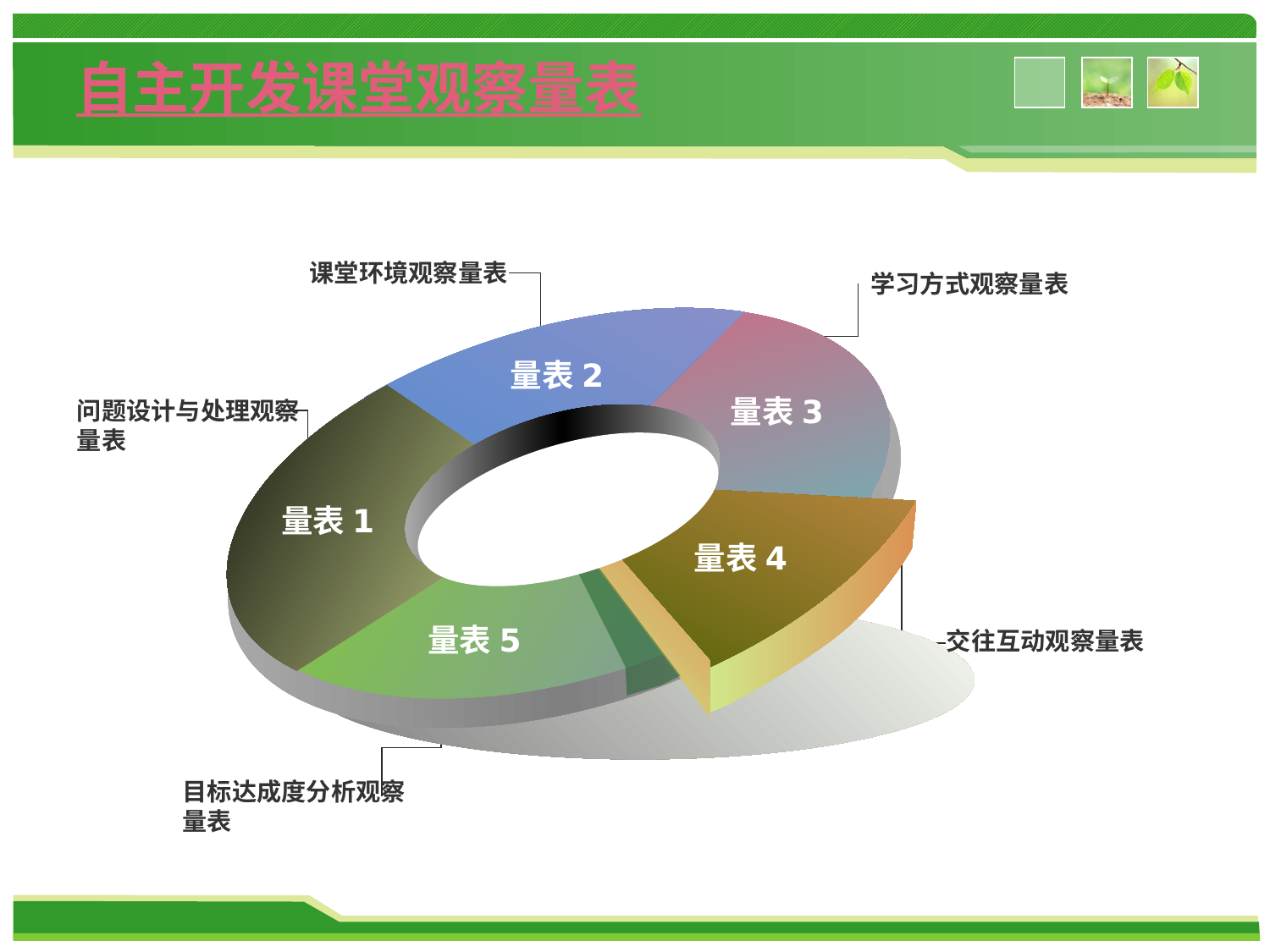

# 自主开发课堂观察量表
课堂环境观察量表
学习方式观察量表

量表2
量表3

量表1

量表4

量表5
问题设计与处理观察量表
交往互动观察量表
目标达成度分析观察量表